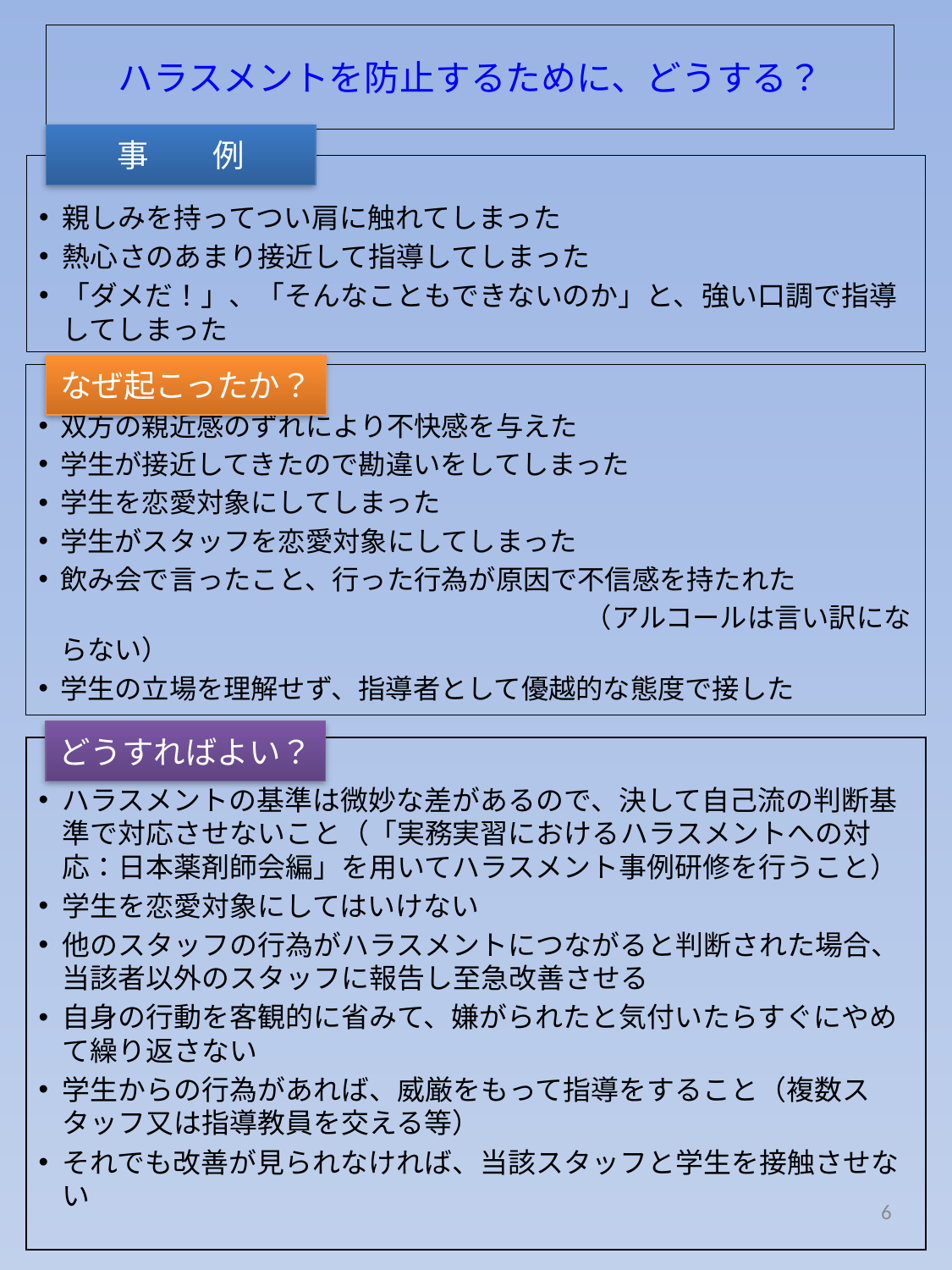

# ハラスメントを防止するために、どうする？
事　　例

親しみを持ってつい肩に触れてしまった
熱心さのあまり接近して指導してしまった
「ダメだ！」、「そんなこともできないのか」と、強い口調で指導してしまった

なぜ起こったか？

双方の親近感のずれにより不快感を与えた
学生が接近してきたので勘違いをしてしまった
学生を恋愛対象にしてしまった
学生がスタッフを恋愛対象にしてしまった
飲み会で言ったこと、行った行為が原因で不信感を持たれた
　　　　　　　　　　　　　　　　　　　　（アルコールは言い訳にならない）
学生の立場を理解せず、指導者として優越的な態度で接した
どうすればよい？

ハラスメントの基準は微妙な差があるので、決して自己流の判断基準で対応させないこと（「実務実習におけるハラスメントへの対応：日本薬剤師会編」を用いてハラスメント事例研修を行うこと）
学生を恋愛対象にしてはいけない
他のスタッフの行為がハラスメントにつながると判断された場合、当該者以外のスタッフに報告し至急改善させる
自身の行動を客観的に省みて、嫌がられたと気付いたらすぐにやめて繰り返さない
学生からの行為があれば、威厳をもって指導をすること（複数スタッフ又は指導教員を交える等）
それでも改善が見られなければ、当該スタッフと学生を接触させない

6